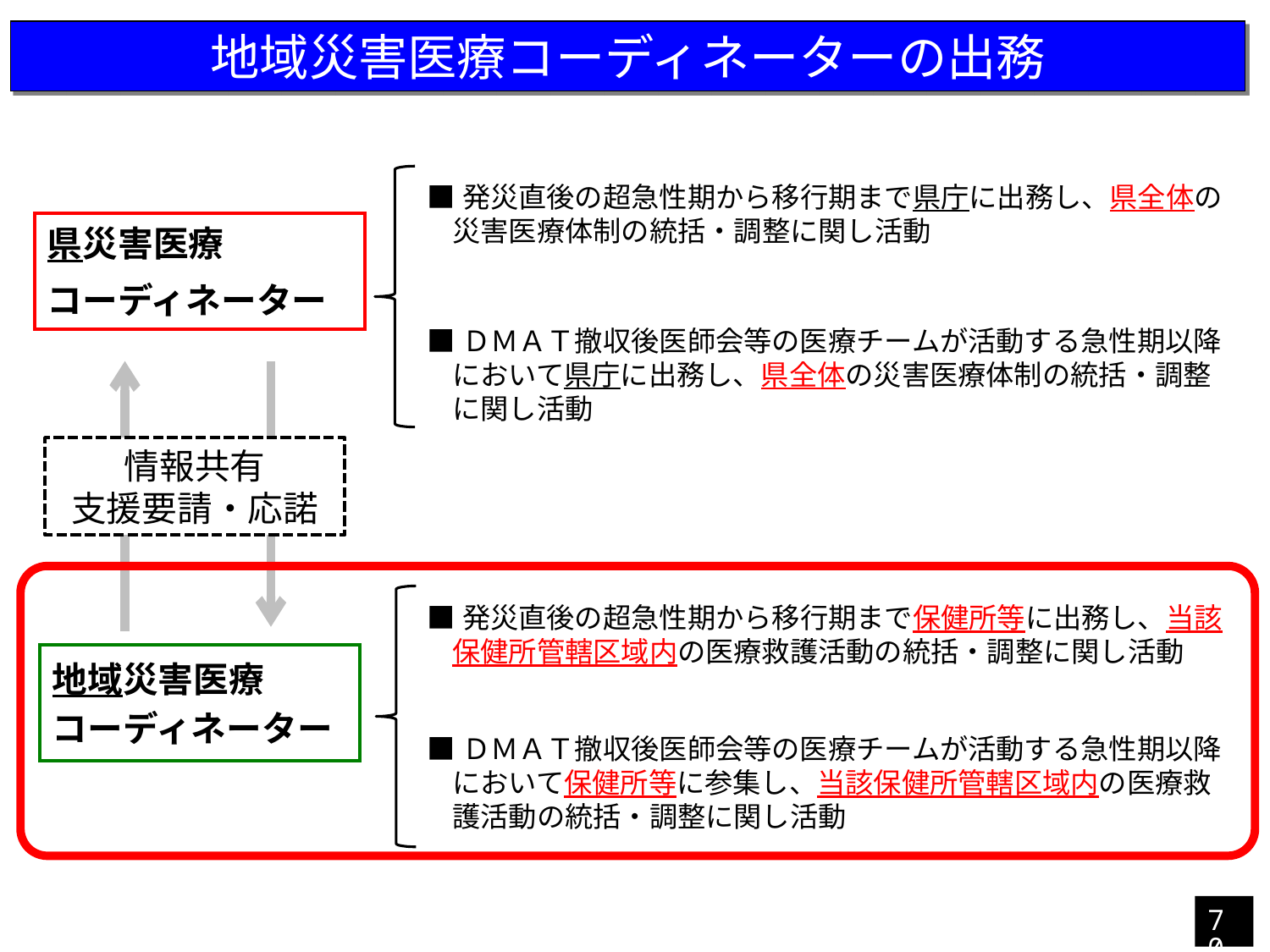

地域災害医療コーディネーターの出務
■発災直後の超急性期から移行期まで県庁に出務し、県全体の災害医療体制の統括・調整に関し活動

県災害医療
コーディネーター
■ＤＭＡＴ撤収後医師会等の医療チームが活動する急性期以降において県庁に出務し、県全体の災害医療体制の統括・調整に関し活動
情報共有
支援要請・応諾

■発災直後の超急性期から移行期まで保健所等に出務し、当該保健所管轄区域内の医療救護活動の統括・調整に関し活動

地域災害医療
コーディネーター
■ＤＭＡＴ撤収後医師会等の医療チームが活動する急性期以降において保健所等に参集し、当該保健所管轄区域内の医療救護活動の統括・調整に関し活動
70